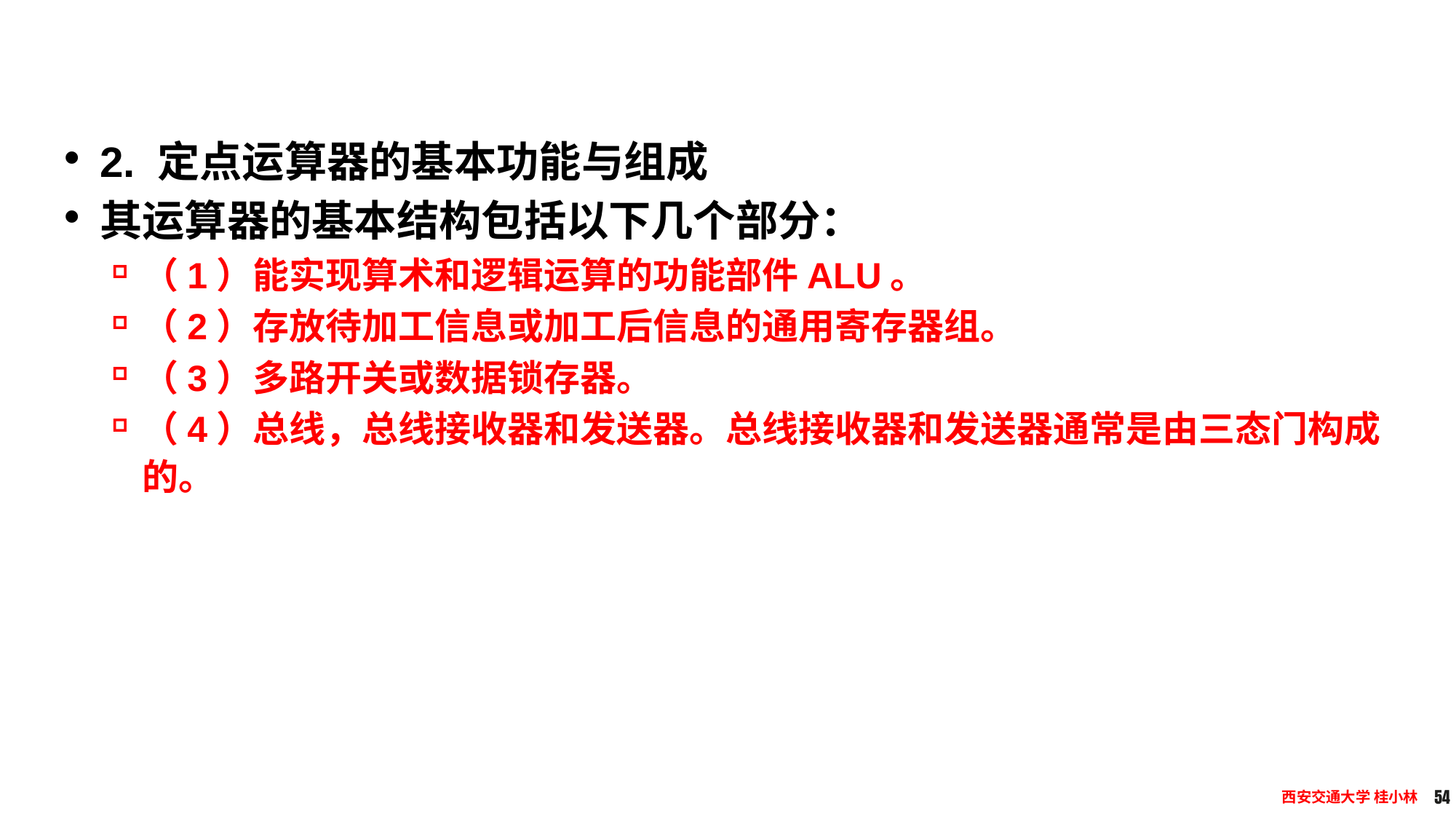

#
2. 定点运算器的基本功能与组成
其运算器的基本结构包括以下几个部分：
（1）能实现算术和逻辑运算的功能部件ALU。
（2）存放待加工信息或加工后信息的通用寄存器组。
（3）多路开关或数据锁存器。
（4）总线，总线接收器和发送器。总线接收器和发送器通常是由三态门构成的。